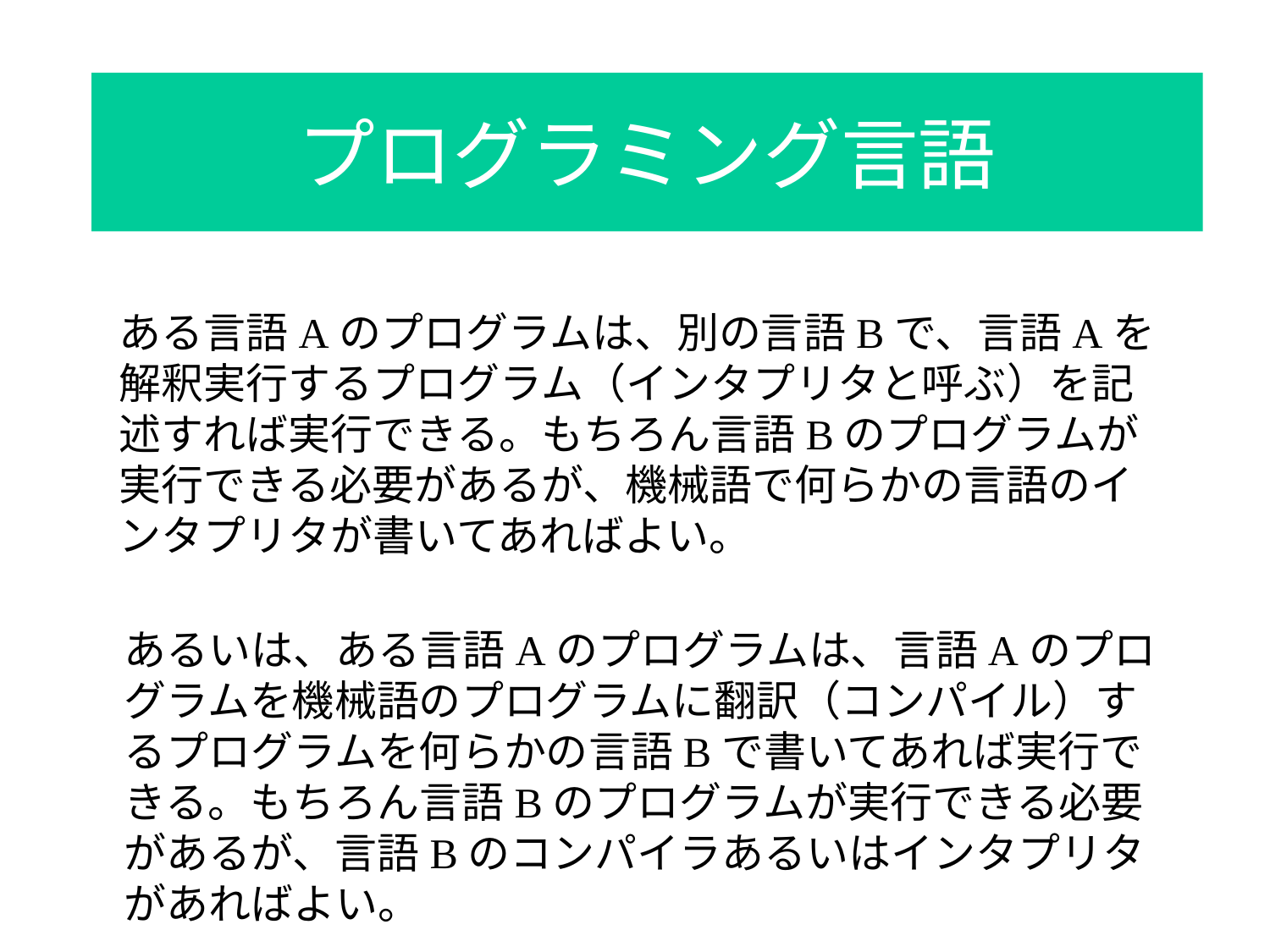

# プログラミング言語
ある言語Aのプログラムは、別の言語Bで、言語Aを解釈実行するプログラム（インタプリタと呼ぶ）を記述すれば実行できる。もちろん言語Bのプログラムが実行できる必要があるが、機械語で何らかの言語のインタプリタが書いてあればよい。
あるいは、ある言語Aのプログラムは、言語Aのプログラムを機械語のプログラムに翻訳（コンパイル）するプログラムを何らかの言語Bで書いてあれば実行できる。もちろん言語Bのプログラムが実行できる必要があるが、言語Bのコンパイラあるいはインタプリタがあればよい。